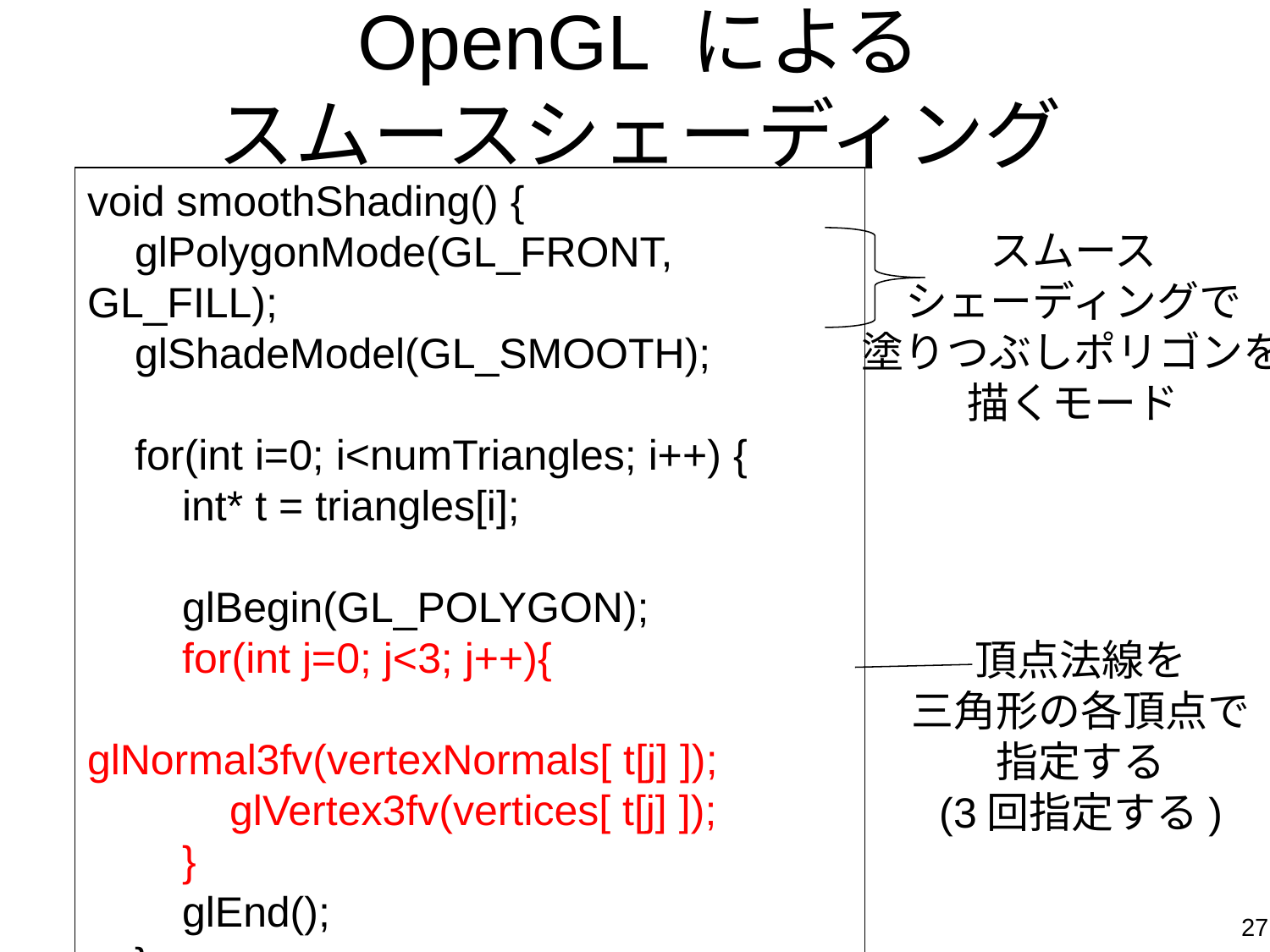

# OpenGL による スムースシェーディング
void smoothShading() {
    glPolygonMode(GL_FRONT, GL_FILL);
    glShadeModel(GL_SMOOTH);

    for(int i=0; i<numTriangles; i++) {
        int* t = triangles[i];

        glBegin(GL_POLYGON);
        for(int j=0; j<3; j++){
            glNormal3fv(vertexNormals[ t[j] ]);
            glVertex3fv(vertices[ t[j] ]);
        }
        glEnd();
    }
}
スムース
シェーディングで
塗りつぶしポリゴンを
描くモード

頂点法線を
三角形の各頂点で
指定する
(3回指定する)

27